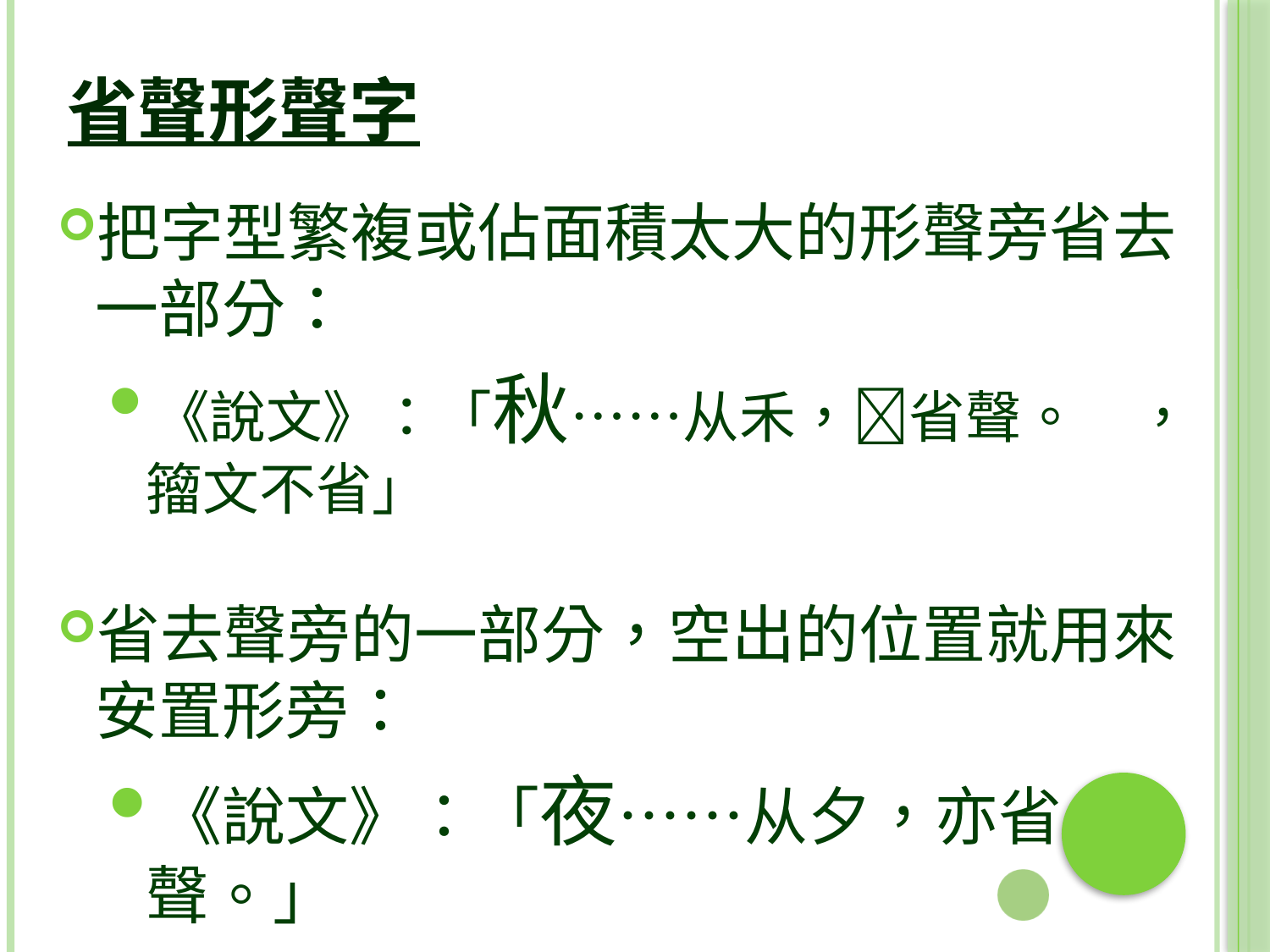

# 省聲形聲字
把字型繁複或佔面積太大的形聲旁省去一部分：
《說文》：「秋……从禾，𪚰省聲。　，籀文不省」

省去聲旁的一部分，空出的位置就用來安置形旁：
《說文》：「夜……从夕，亦省聲。」